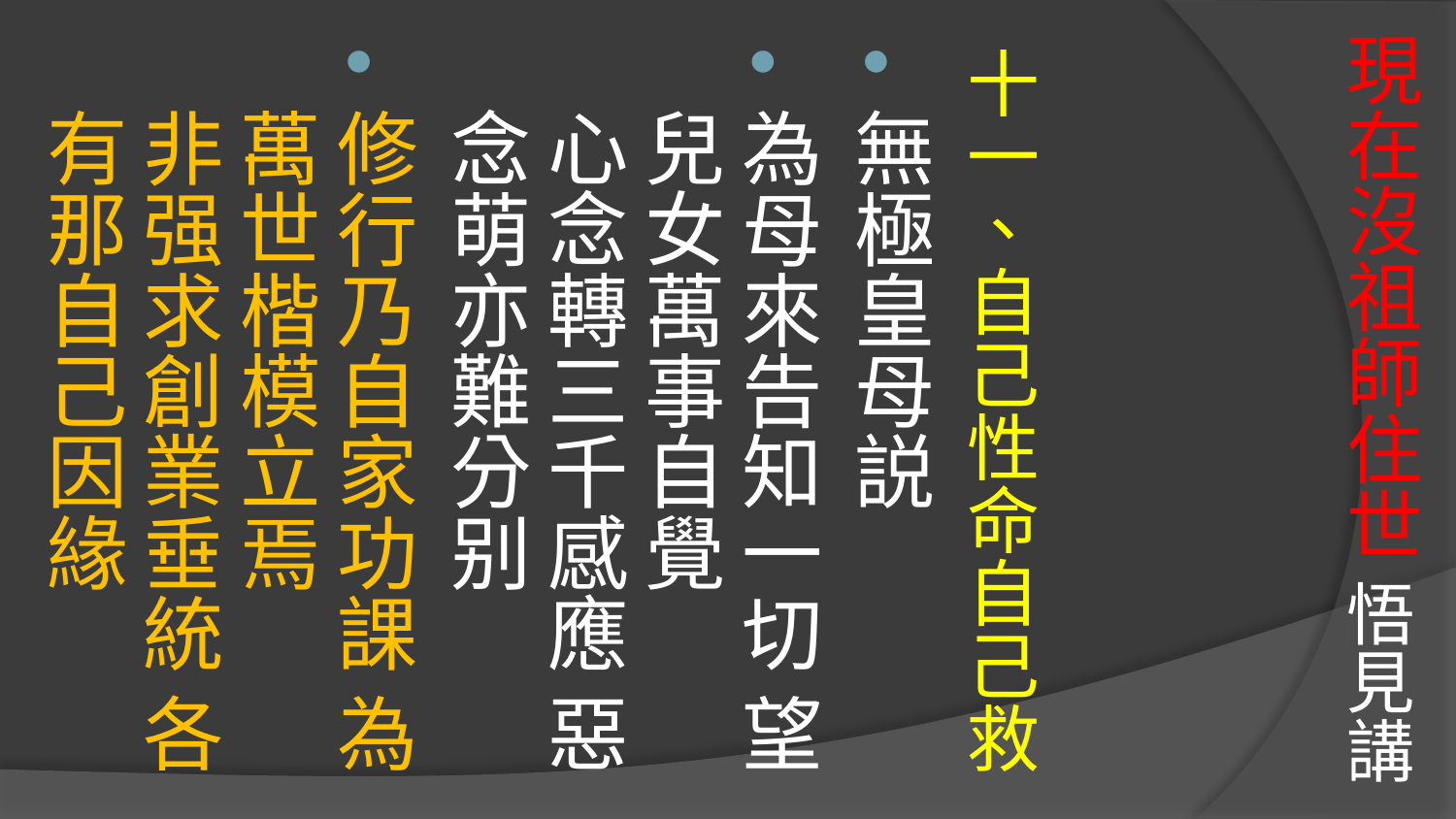

# 現在沒祖師住世 悟見講
十一、自己性命自己救
無極皇母説
為母來告知一切 望兒女萬事自覺
心念轉三千感應 惡念萌亦難分别
修行乃自家功課 為萬世楷模立焉
非强求創業垂統 各有那自己因緣